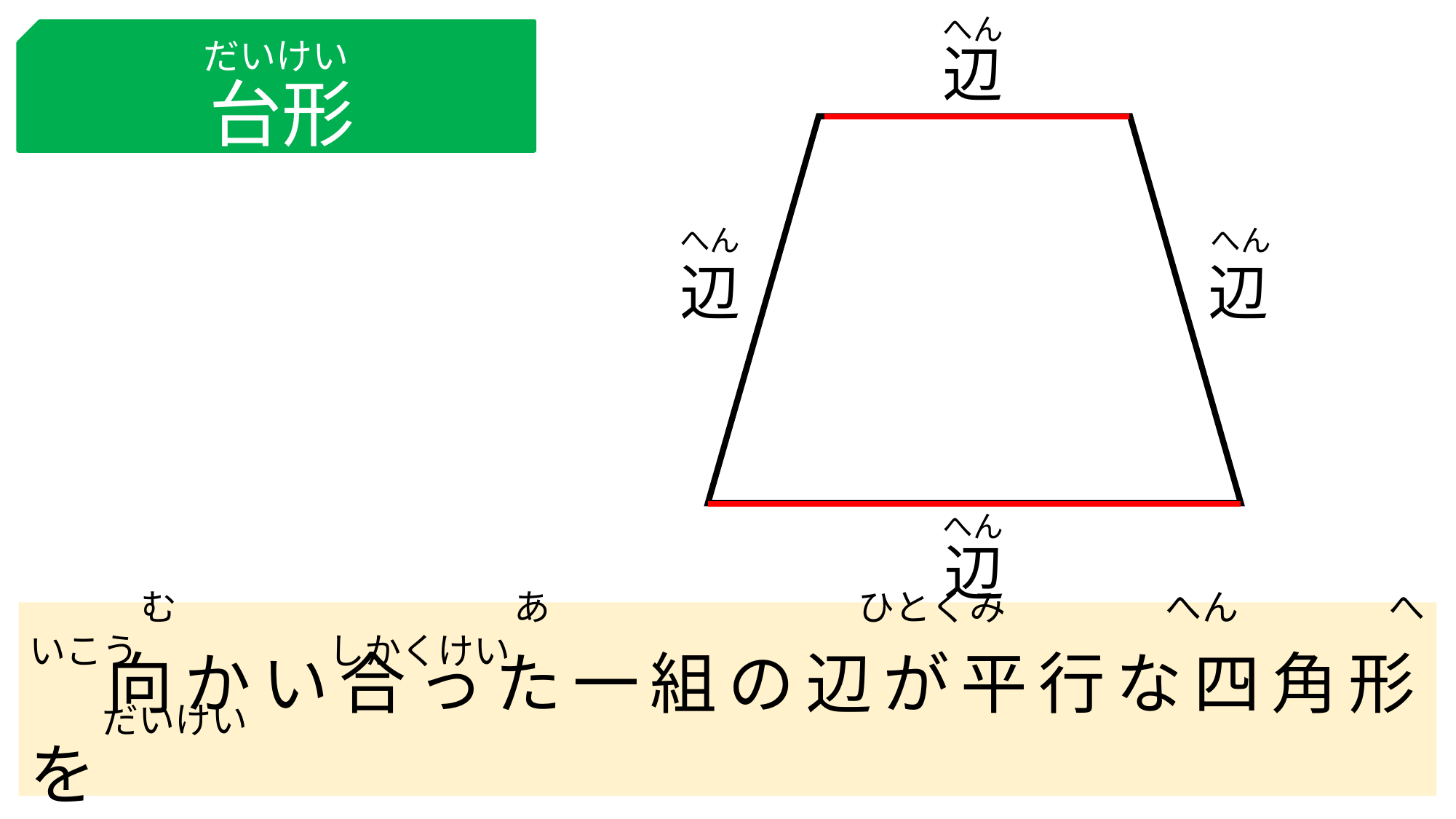

へん

台形
辺
だいけい

へん
へん
辺
辺
へん
辺

　向かい合った一組の辺が平行な四角形を
「台形」といいます。
　　　む　　　　　　　　　あ　　　　　　　　 ひとくみ　　　　 へん　　　　へいこう　　　　　 しかくけい
　　だいけい